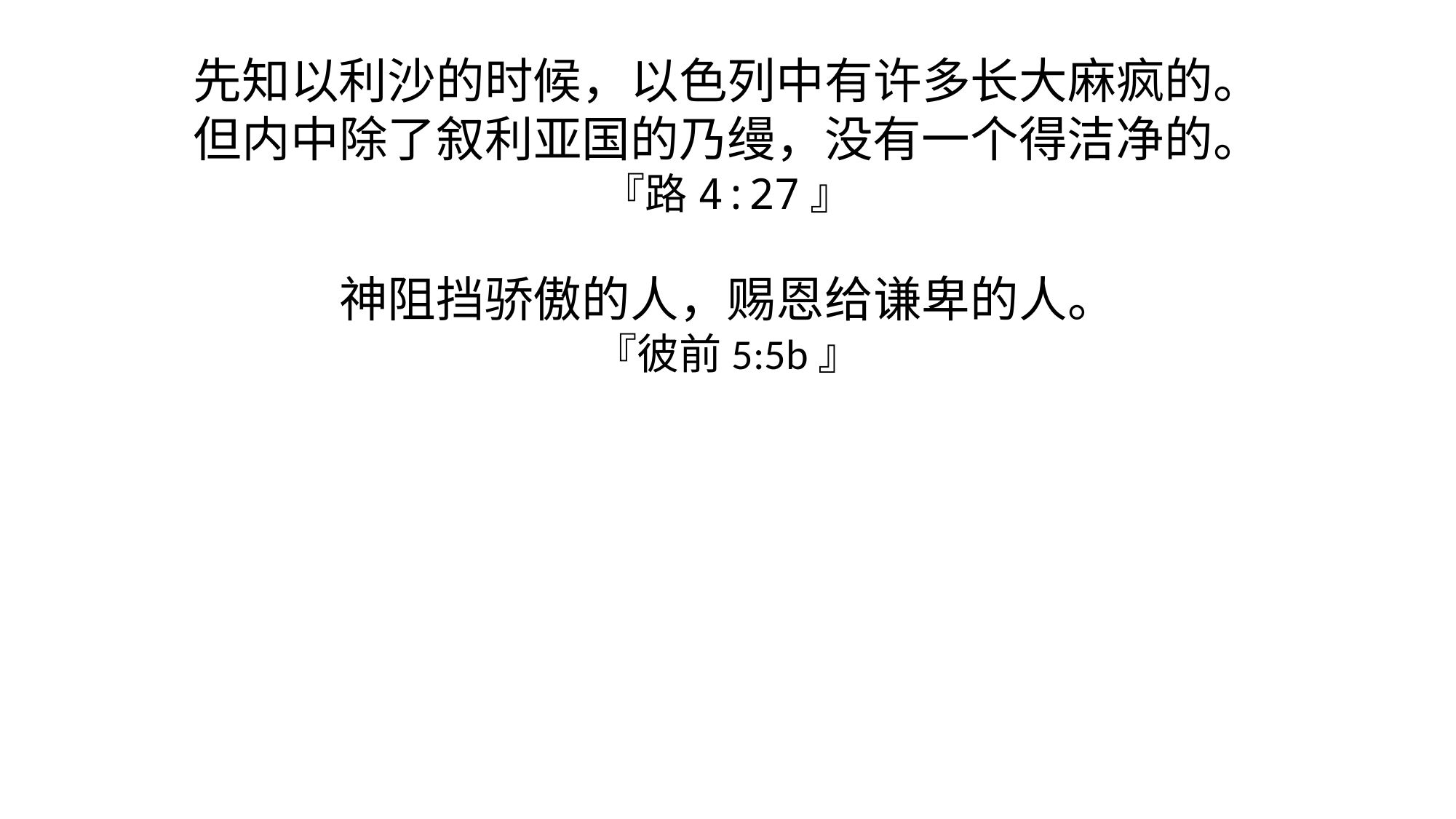

先知以利沙的时候，以色列中有许多长大麻疯的。
但内中除了叙利亚国的乃缦，没有一个得洁净的。
『路4:27』
神阻挡骄傲的人，赐恩给谦卑的人。
『彼前5:5b』